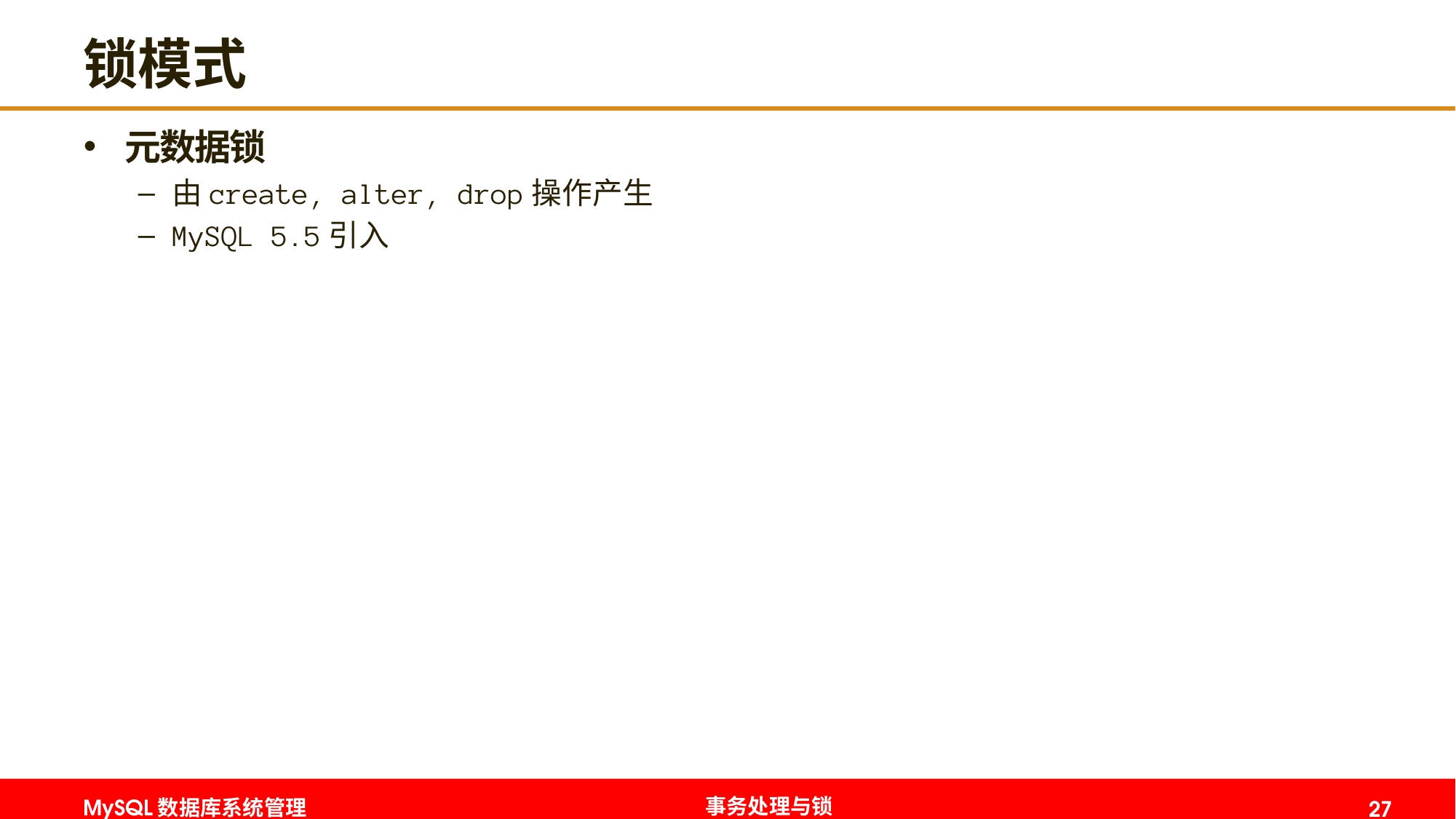

# 锁模式
元数据锁
由create, alter, drop操作产生
MySQL 5.5引入